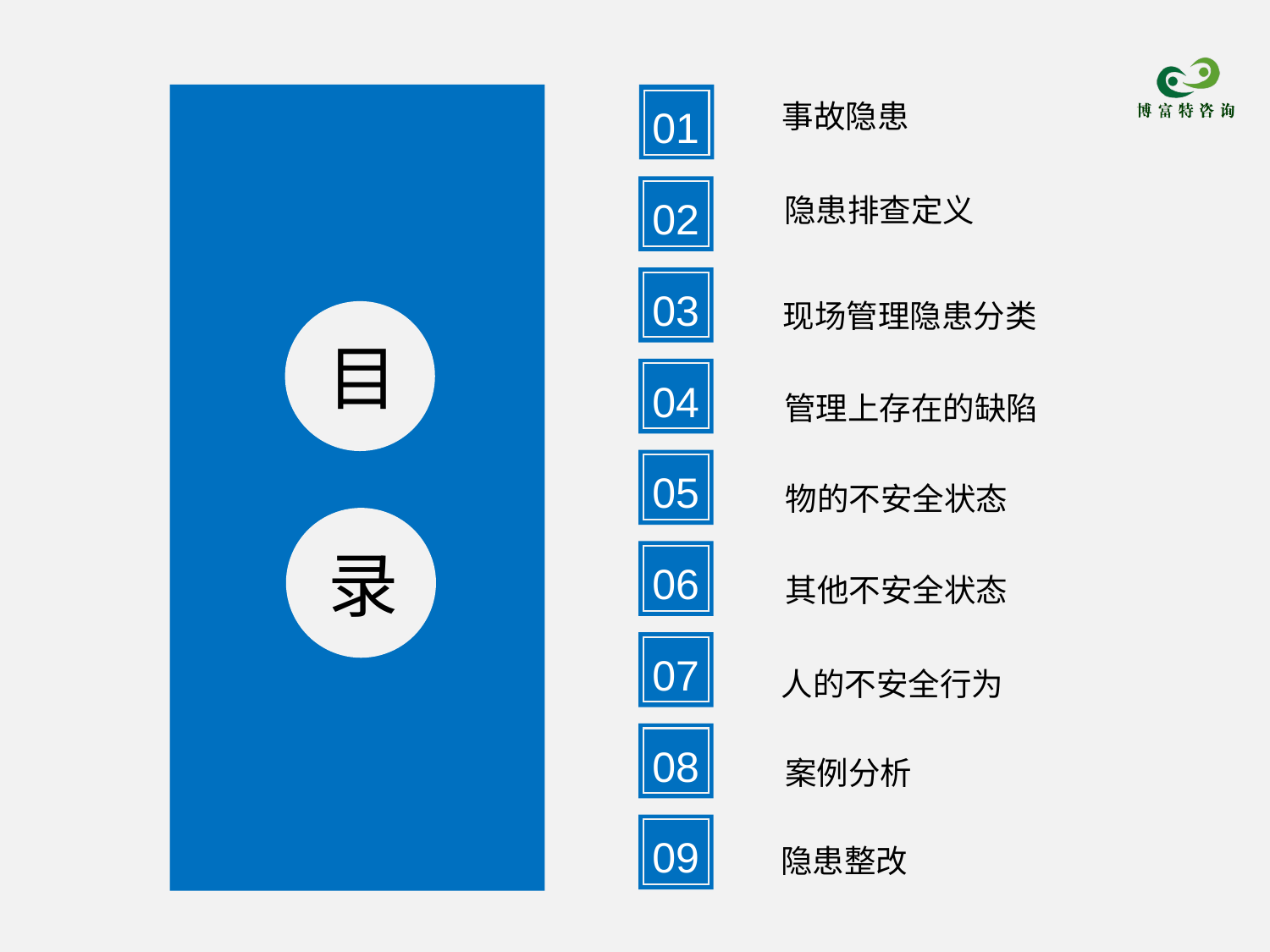

事故隐患
01

02
隐患排查定义
02

03
03
现场管理隐患分类

目

04
04
管理上存在的缺陷

05
05
物的不安全状态

录

06
06
其他不安全状态

07
07
人的不安全行为

08
08
案例分析

09
09
隐患整改